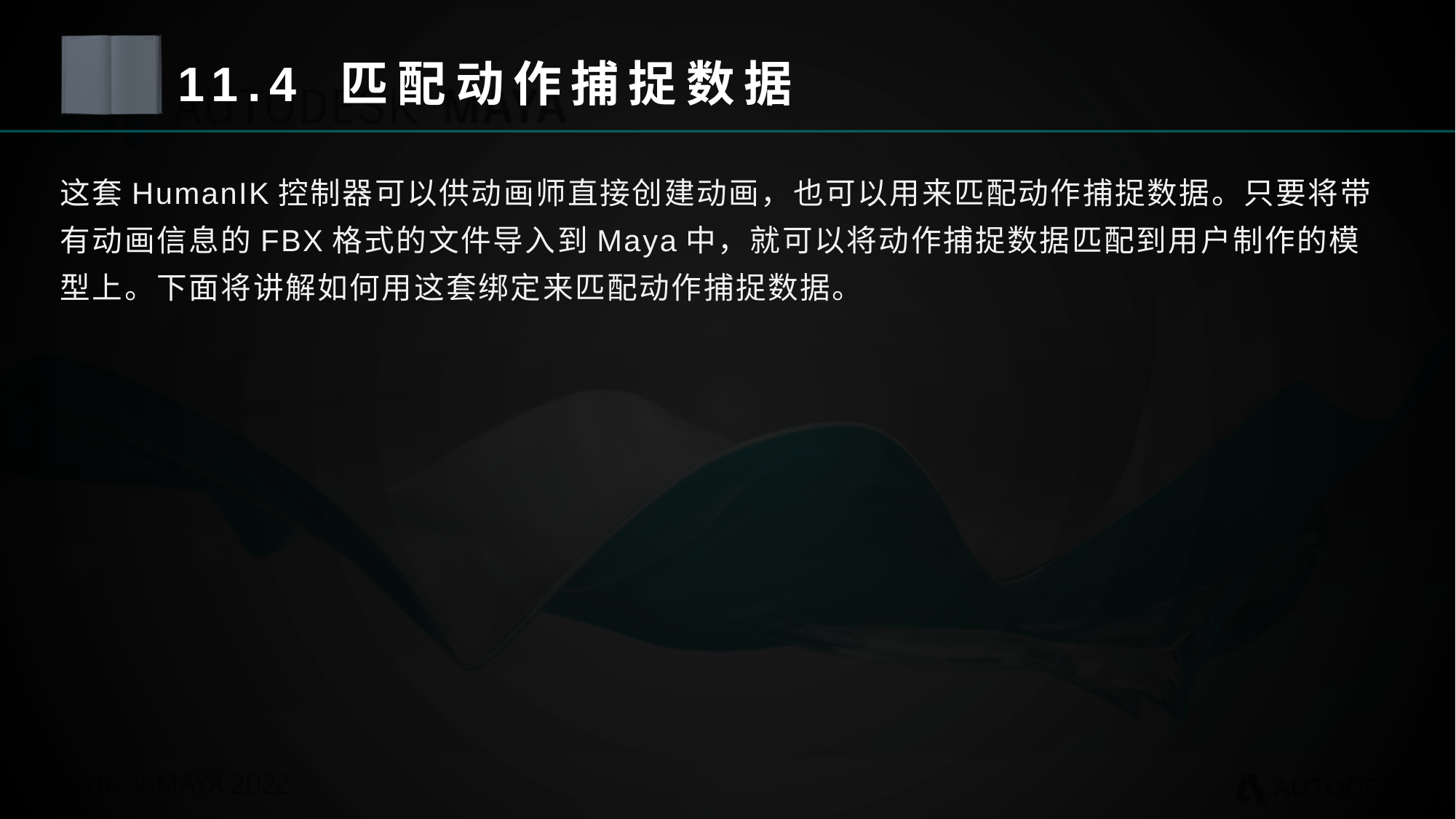

11.4 匹配动作捕捉数据
这套HumanIK控制器可以供动画师直接创建动画，也可以用来匹配动作捕捉数据。只要将带有动画信息的FBX格式的文件导入到Maya中，就可以将动作捕捉数据匹配到用户制作的模型上。下面将讲解如何用这套绑定来匹配动作捕捉数据。